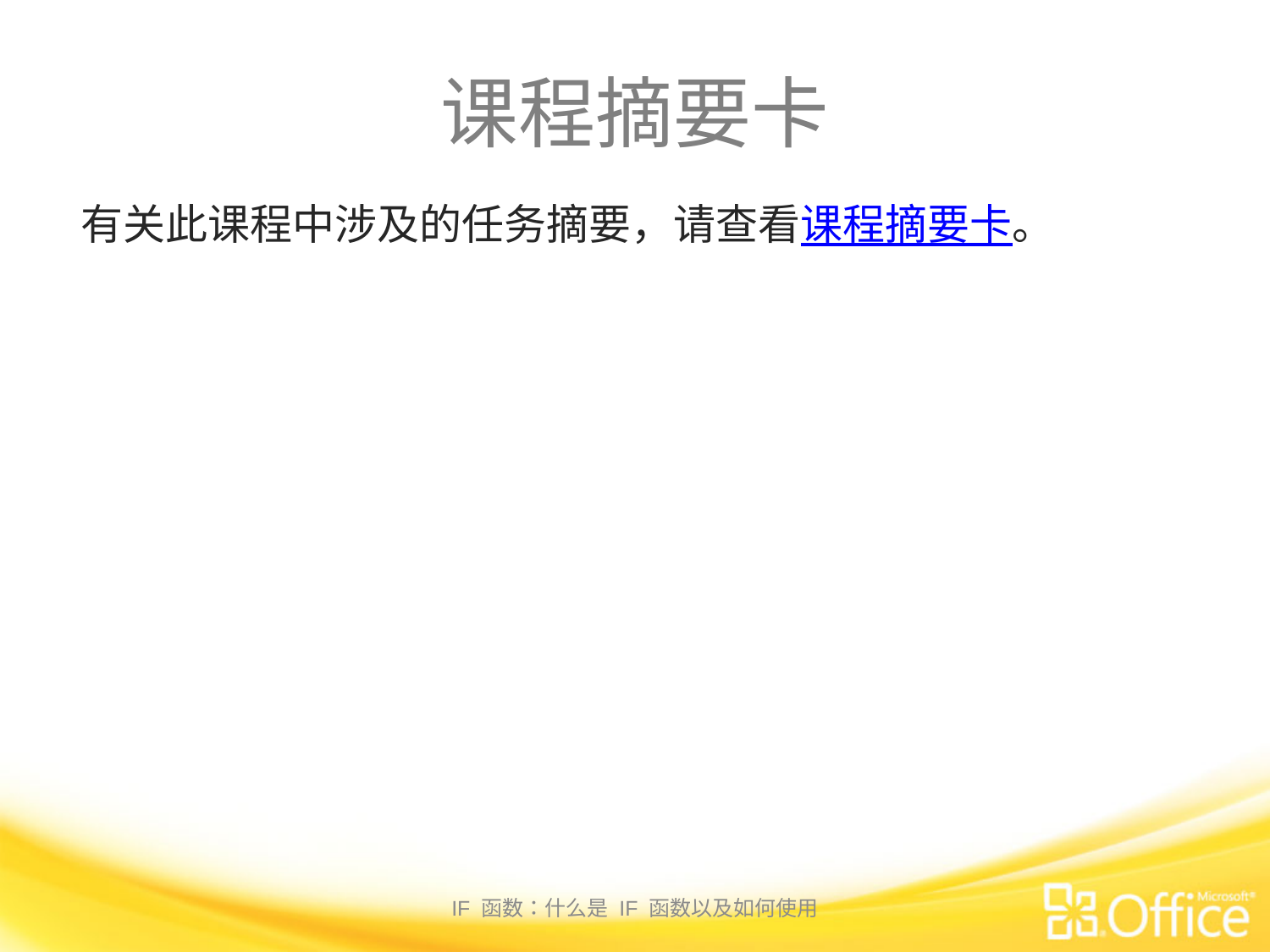

# 课程摘要卡
有关此课程中涉及的任务摘要，请查看课程摘要卡。
IF 函数：什么是 IF 函数以及如何使用